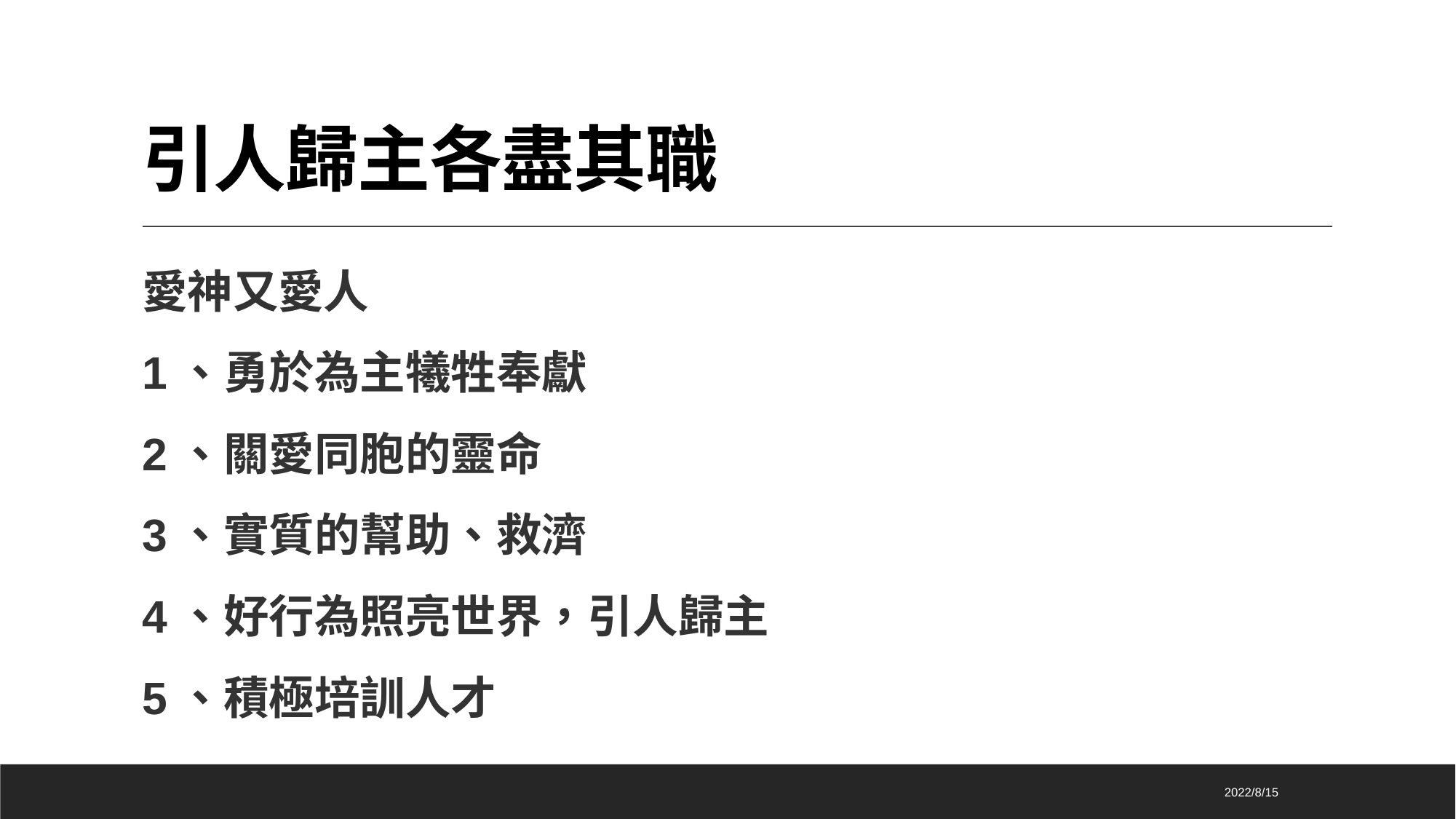

# 引人歸主各盡其職
愛神又愛人
1、勇於為主犧牲奉獻
2、關愛同胞的靈命
3、實質的幫助、救濟
4、好行為照亮世界，引人歸主
5、積極培訓人才
2022/8/15